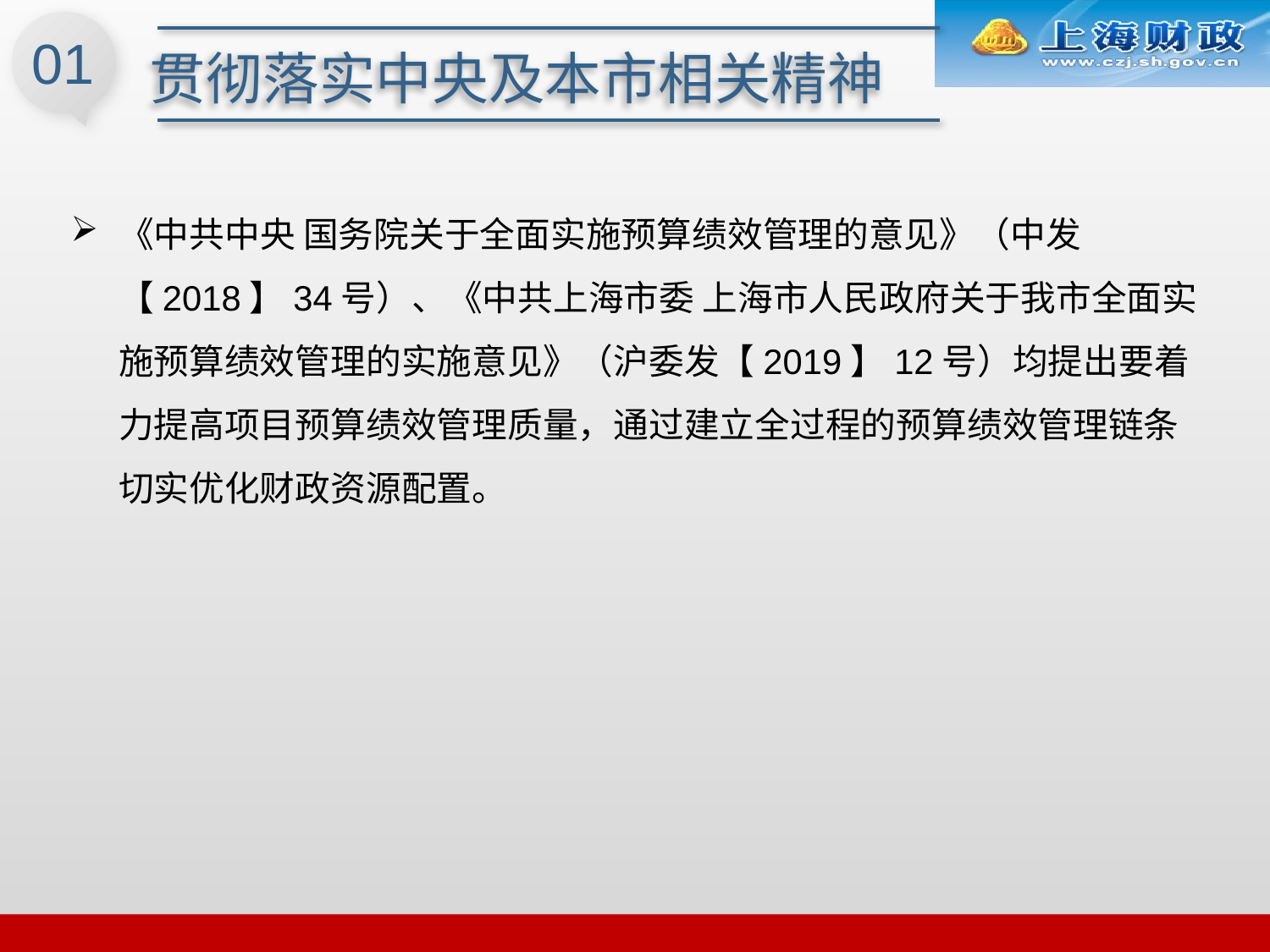

01
贯彻落实中央及本市相关精神
《中共中央 国务院关于全面实施预算绩效管理的意见》（中发【2018】34号）、《中共上海市委 上海市人民政府关于我市全面实施预算绩效管理的实施意见》（沪委发【2019】12号）均提出要着力提高项目预算绩效管理质量，通过建立全过程的预算绩效管理链条切实优化财政资源配置。